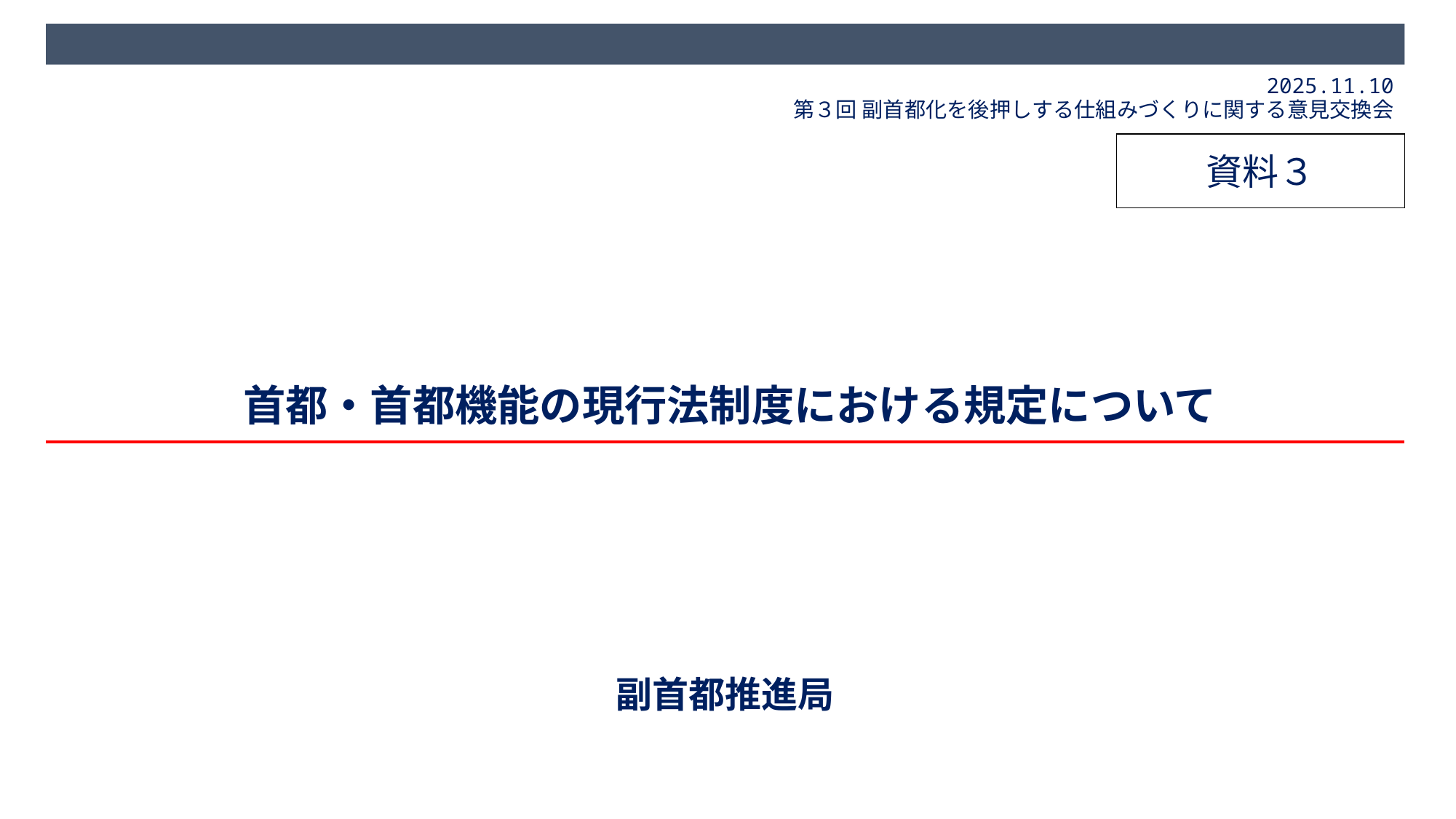

2025.11.10
第３回 副首都化を後押しする仕組みづくりに関する意見交換会
資料３
# 首都・首都機能の現行法制度における規定について
副首都推進局